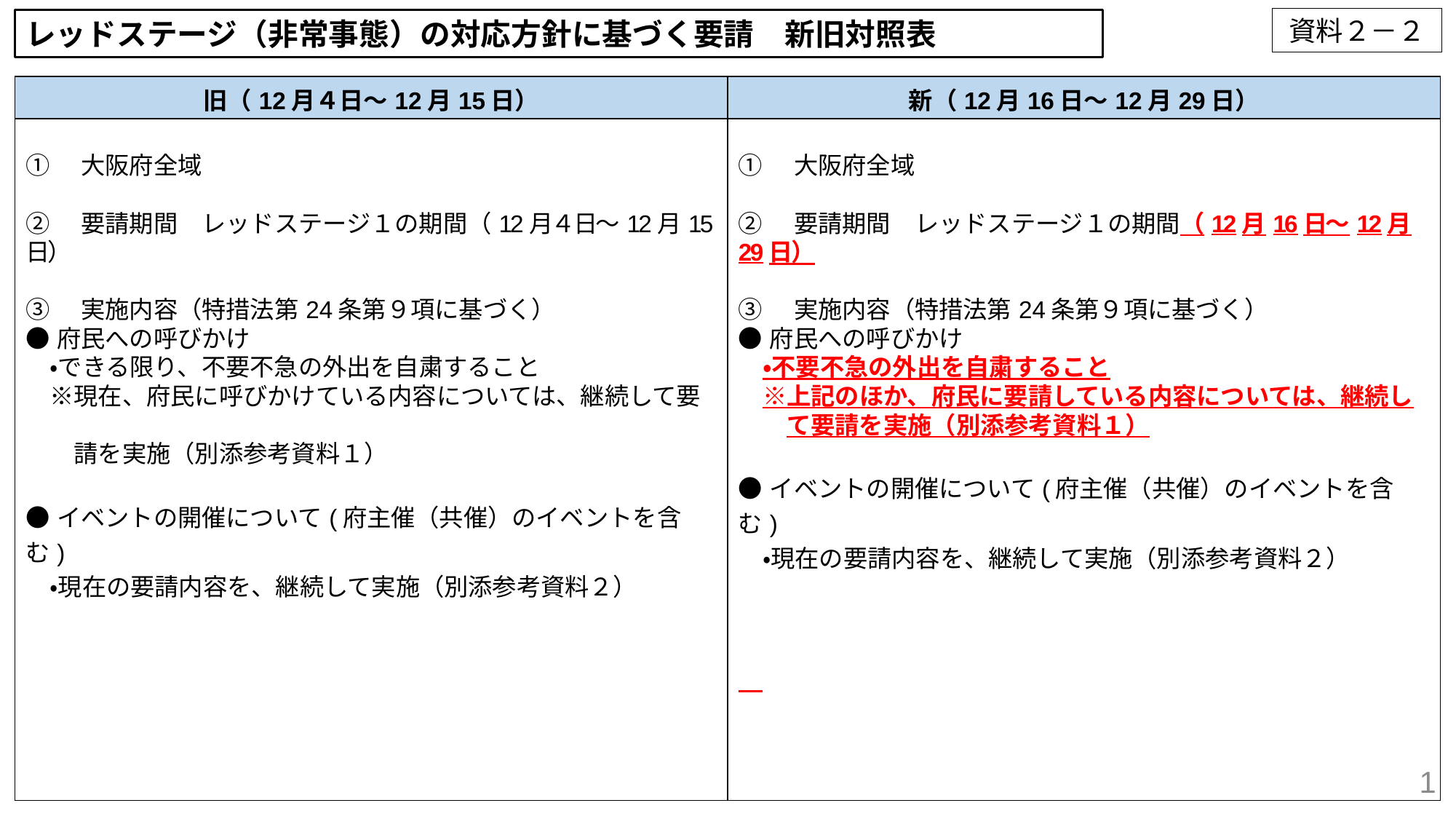

資料２－２
レッドステージ（非常事態）の対応方針に基づく要請　新旧対照表

| 旧（12月４日～12月15日） | 新（12月16日～12月29日） |
| --- | --- |
| ①　大阪府全域 ②　要請期間　レッドステージ１の期間（12月４日～12月15日） ③　実施内容（特措法第24条第９項に基づく） ●府民への呼びかけ 　・できる限り、不要不急の外出を自粛すること 　※現在、府民に呼びかけている内容については、継続して要　　 　　請を実施（別添参考資料１） ●イベントの開催について(府主催（共催）のイベントを含む) 　・現在の要請内容を、継続して実施（別添参考資料２） | ①　大阪府全域 ②　要請期間　レッドステージ１の期間（12月16日～12月29日） ③　実施内容（特措法第24条第９項に基づく） ●府民への呼びかけ 　・不要不急の外出を自粛すること 　※上記のほか、府民に要請している内容については、継続し 　　て要請を実施（別添参考資料１） ●イベントの開催について(府主催（共催）のイベントを含む) 　・現在の要請内容を、継続して実施（別添参考資料２） |

1